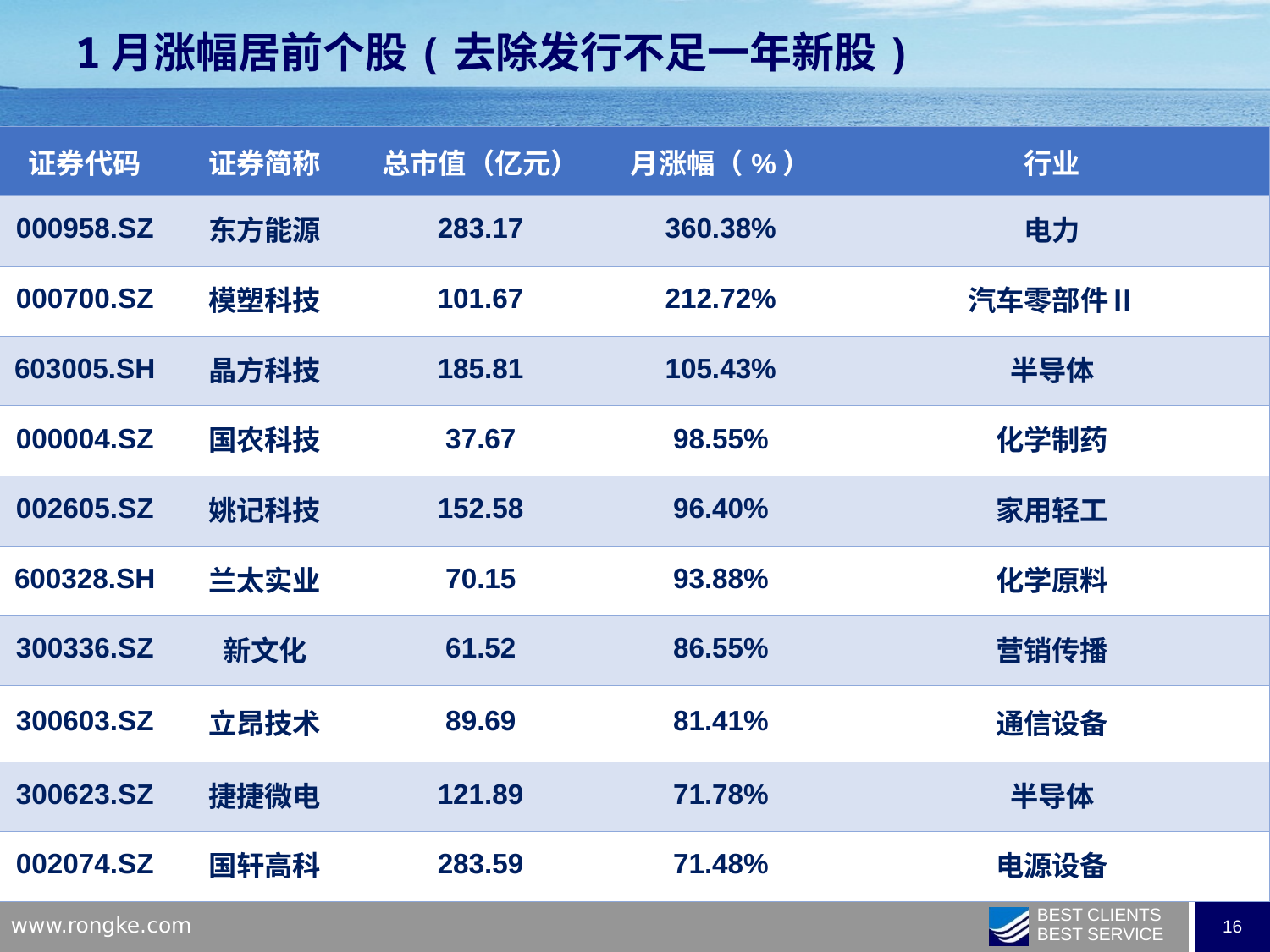

1月涨幅居前个股(去除发行不足一年新股)
| 证券代码 | 证券简称 | 总市值（亿元） | 月涨幅（%） | 行业 |
| --- | --- | --- | --- | --- |
| 000958.SZ | 东方能源 | 283.17 | 360.38% | 电力 |
| 000700.SZ | 模塑科技 | 101.67 | 212.72% | 汽车零部件Ⅱ |
| 603005.SH | 晶方科技 | 185.81 | 105.43% | 半导体 |
| 000004.SZ | 国农科技 | 37.67 | 98.55% | 化学制药 |
| 002605.SZ | 姚记科技 | 152.58 | 96.40% | 家用轻工 |
| 600328.SH | 兰太实业 | 70.15 | 93.88% | 化学原料 |
| 300336.SZ | 新文化 | 61.52 | 86.55% | 营销传播 |
| 300603.SZ | 立昂技术 | 89.69 | 81.41% | 通信设备 |
| 300623.SZ | 捷捷微电 | 121.89 | 71.78% | 半导体 |
| 002074.SZ | 国轩高科 | 283.59 | 71.48% | 电源设备 |